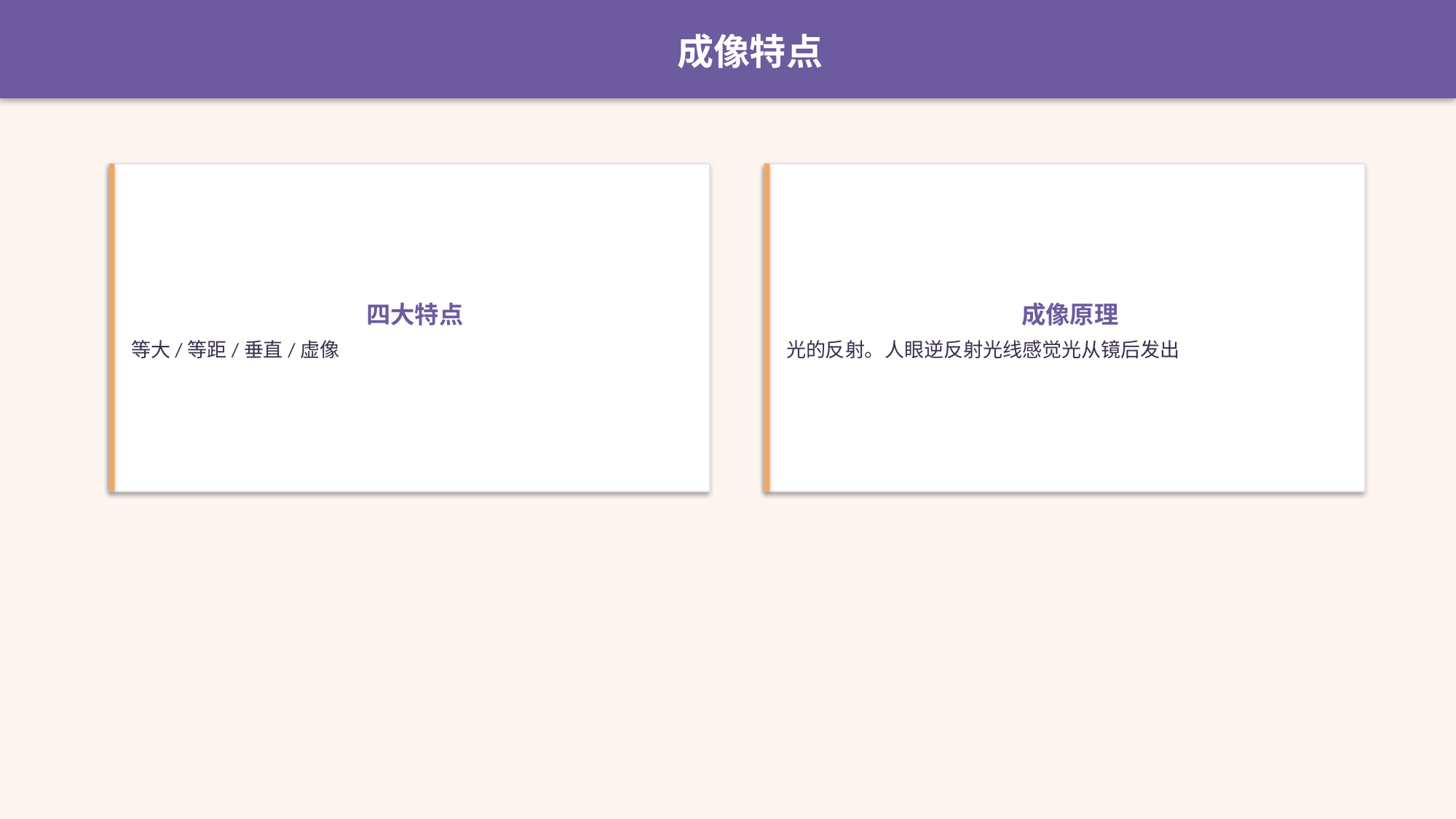

成像特点
四大特点
等大/等距/垂直/虚像

成像原理
光的反射。人眼逆反射光线感觉光从镜后发出